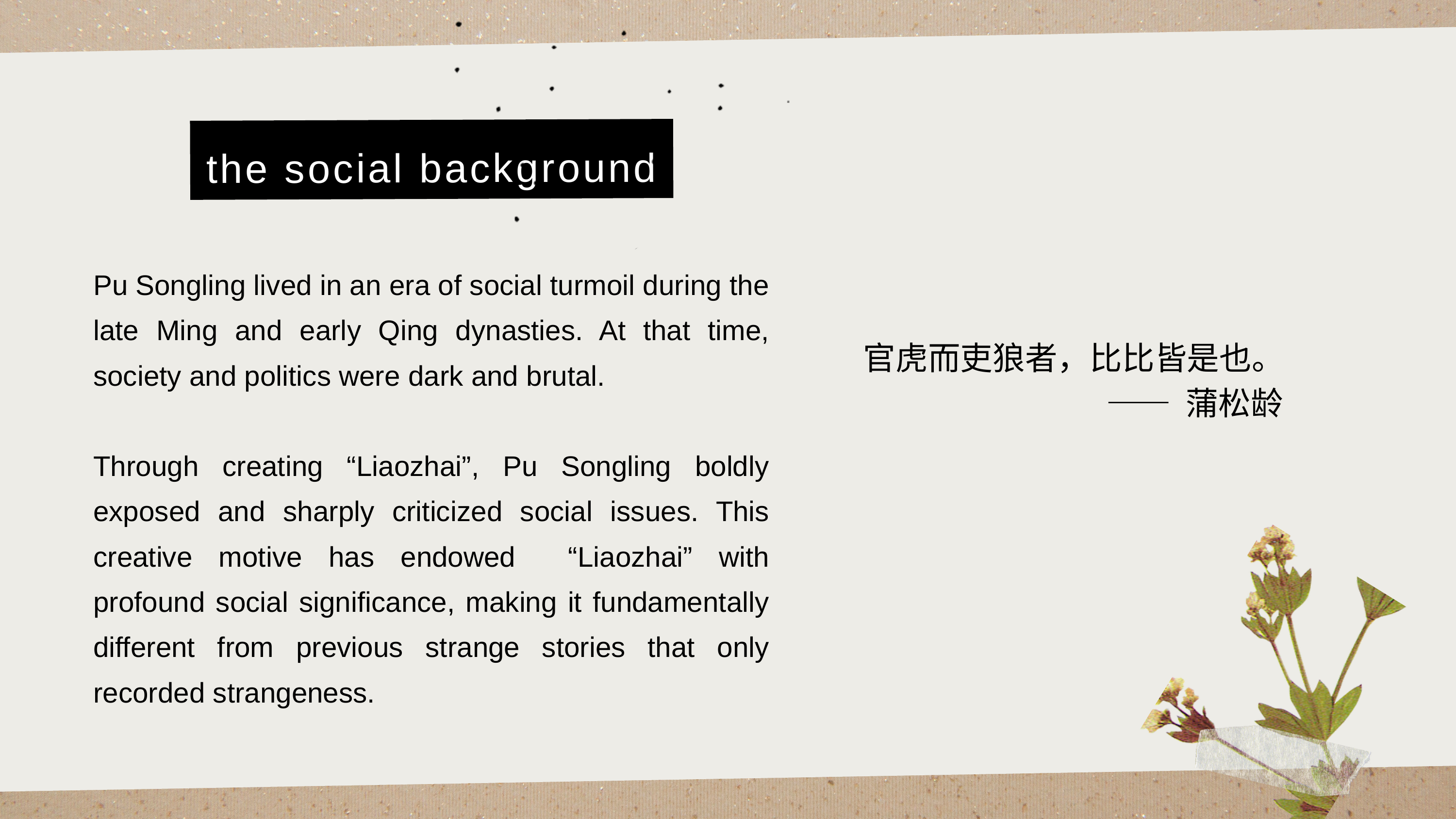

MDM Company
June 1, 2021

the social background
Pu Songling lived in an era of social turmoil during the late Ming and early Qing dynasties. At that time, society and politics were dark and brutal.

Through creating “Liaozhai”, Pu Songling boldly exposed and sharply criticized social issues. This creative motive has endowed  “Liaozhai” with profound social significance, making it fundamentally different from previous strange stories that only recorded strangeness.
  官虎而吏狼者，比比皆是也。
—— 蒲松龄